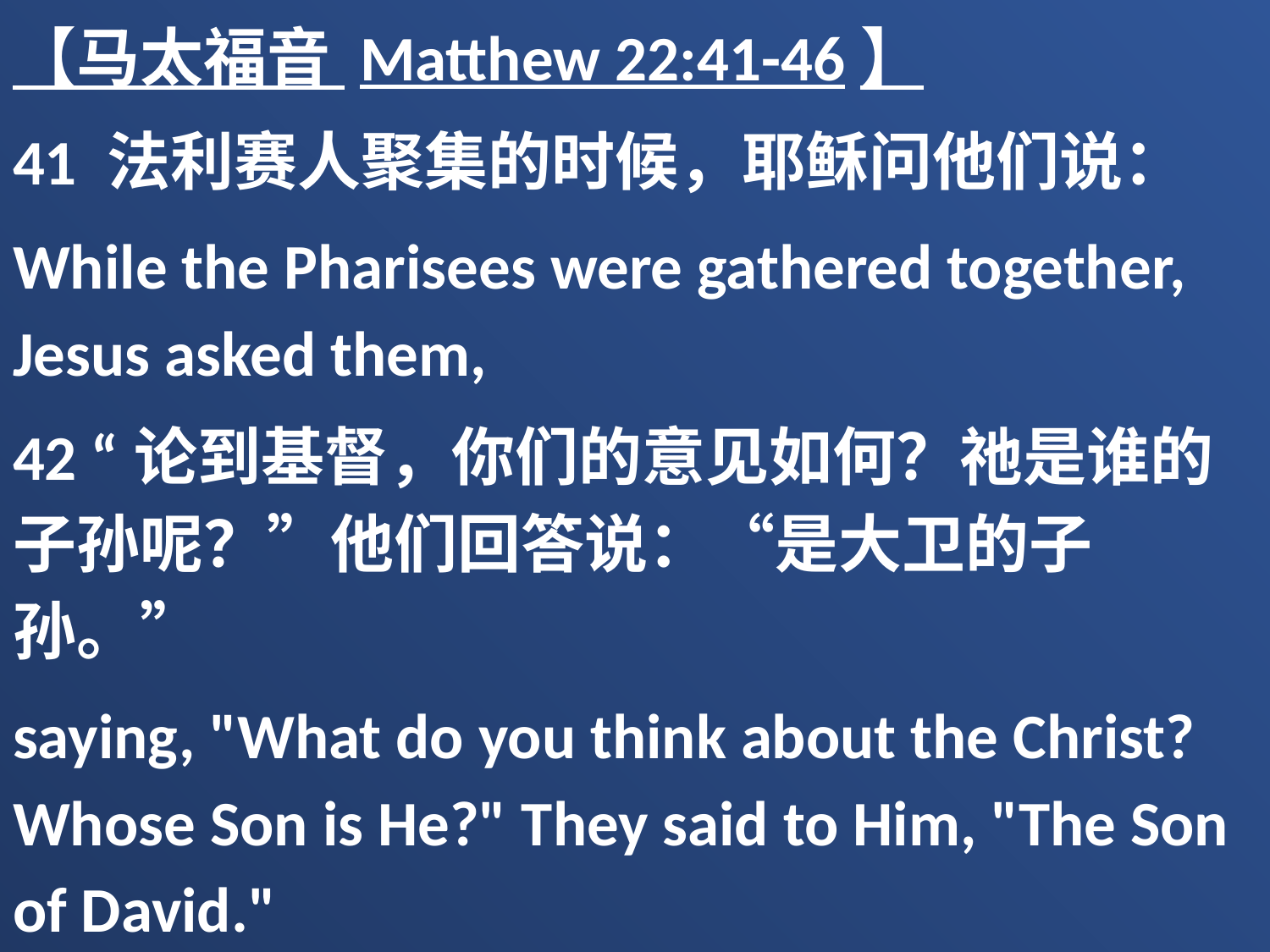

【马太福音 Matthew 22:41-46】
41 法利赛人聚集的时候，耶稣问他们说：
While the Pharisees were gathered together, Jesus asked them,
42 “论到基督，你们的意见如何？祂是谁的子孙呢？”他们回答说：“是大卫的子孙。”
saying, "What do you think about the Christ? Whose Son is He?" They said to Him, "The Son of David."